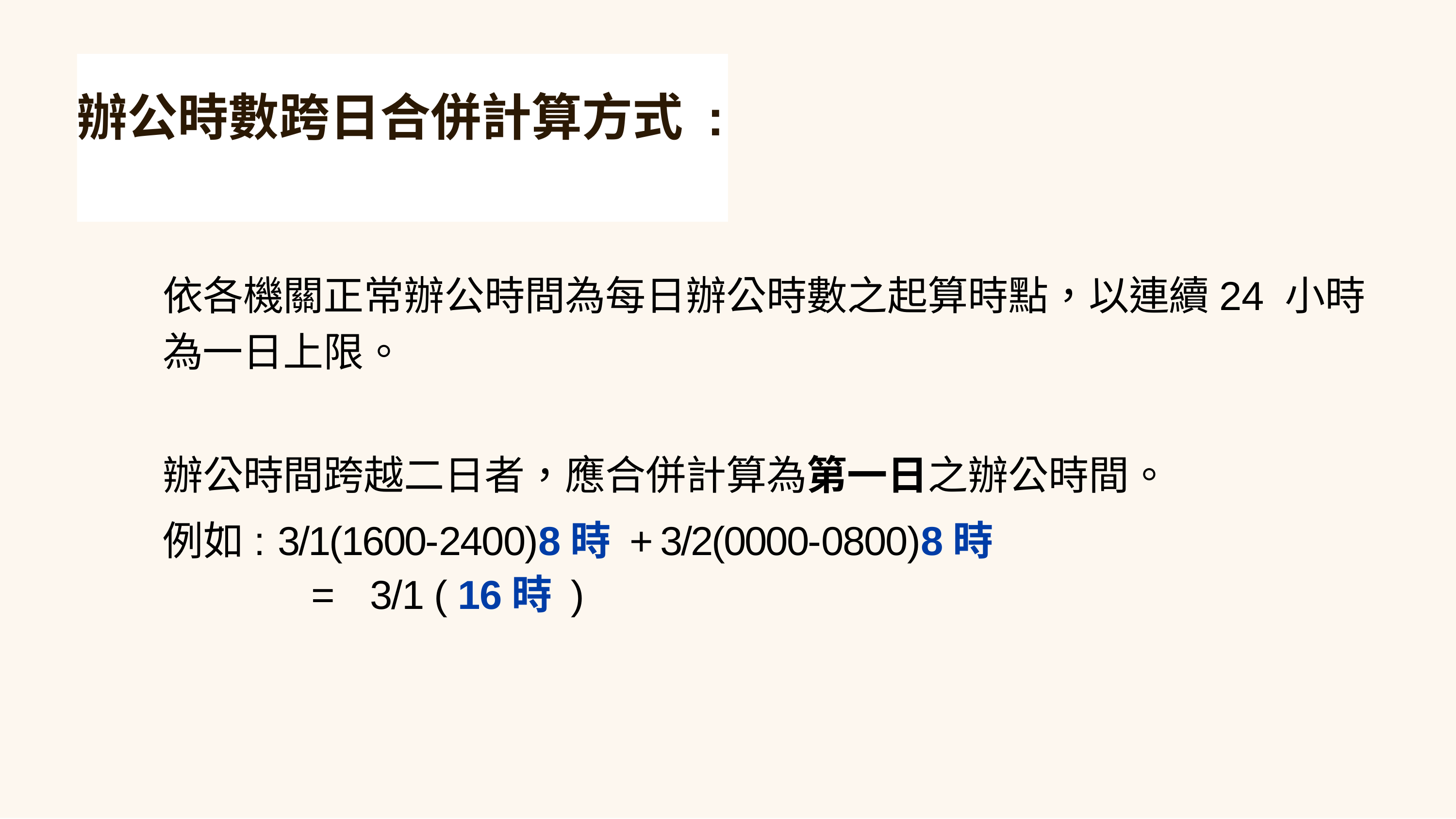

# 辦公時數跨日合併計算方式 :
依各機關正常辦公時間為每日辦公時數之起算時點，以連續24 ⼩時為一日上限。

辦公時間跨越二日者，應合併計算為第一日之辦公時間。
例如: 3/1(1600-2400)8時 + 3/2(0000-0800)8時
                              =	   3/1 ( 16時 )